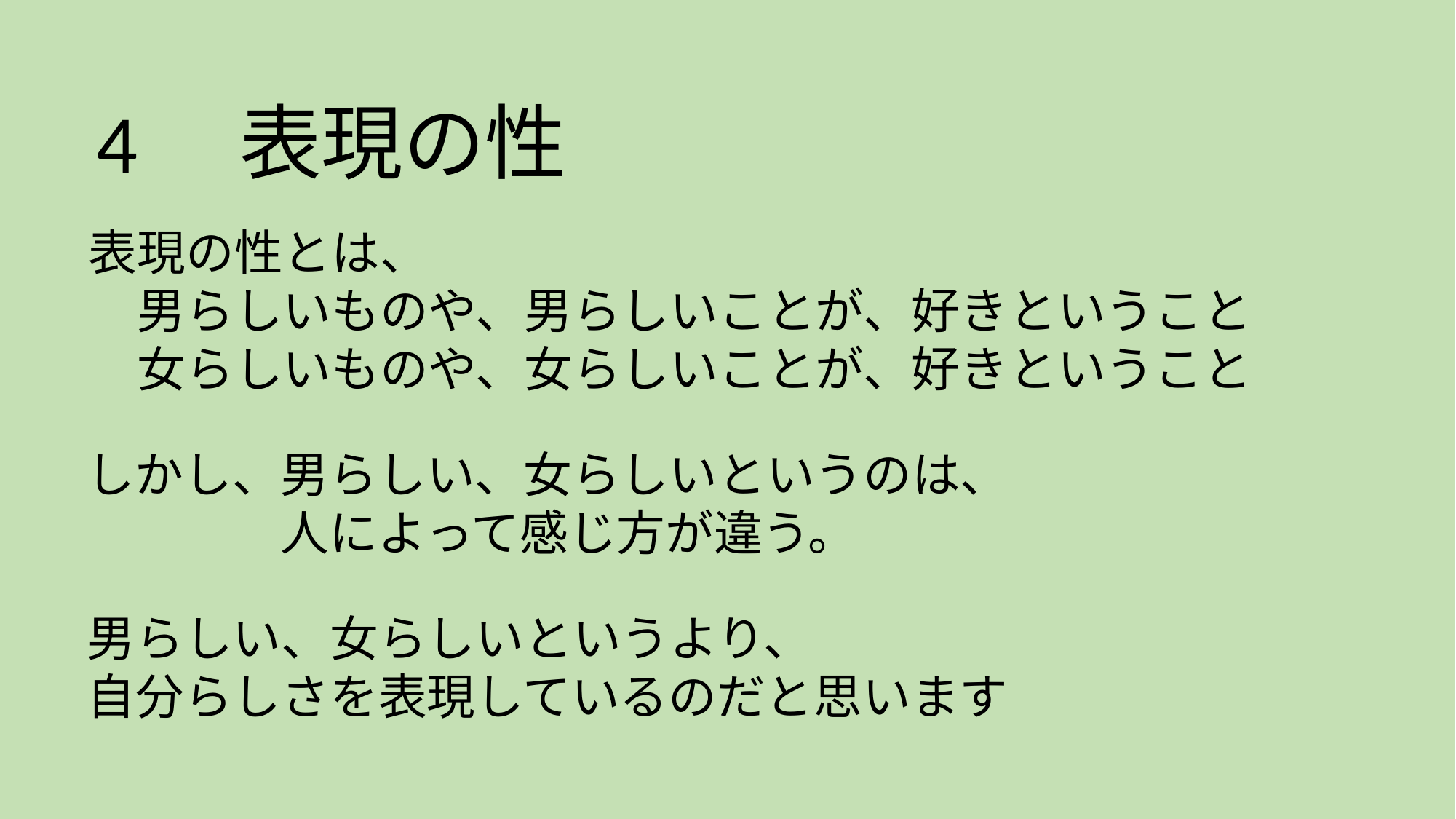

4　表現の性
表現の性とは、
　男らしいものや、男らしいことが、好きということ
　女らしいものや、女らしいことが、好きということ
しかし、男らしい、女らしいというのは、
　　　　人によって感じ方が違う。
男らしい、女らしいというより、
自分らしさを表現しているのだと思います